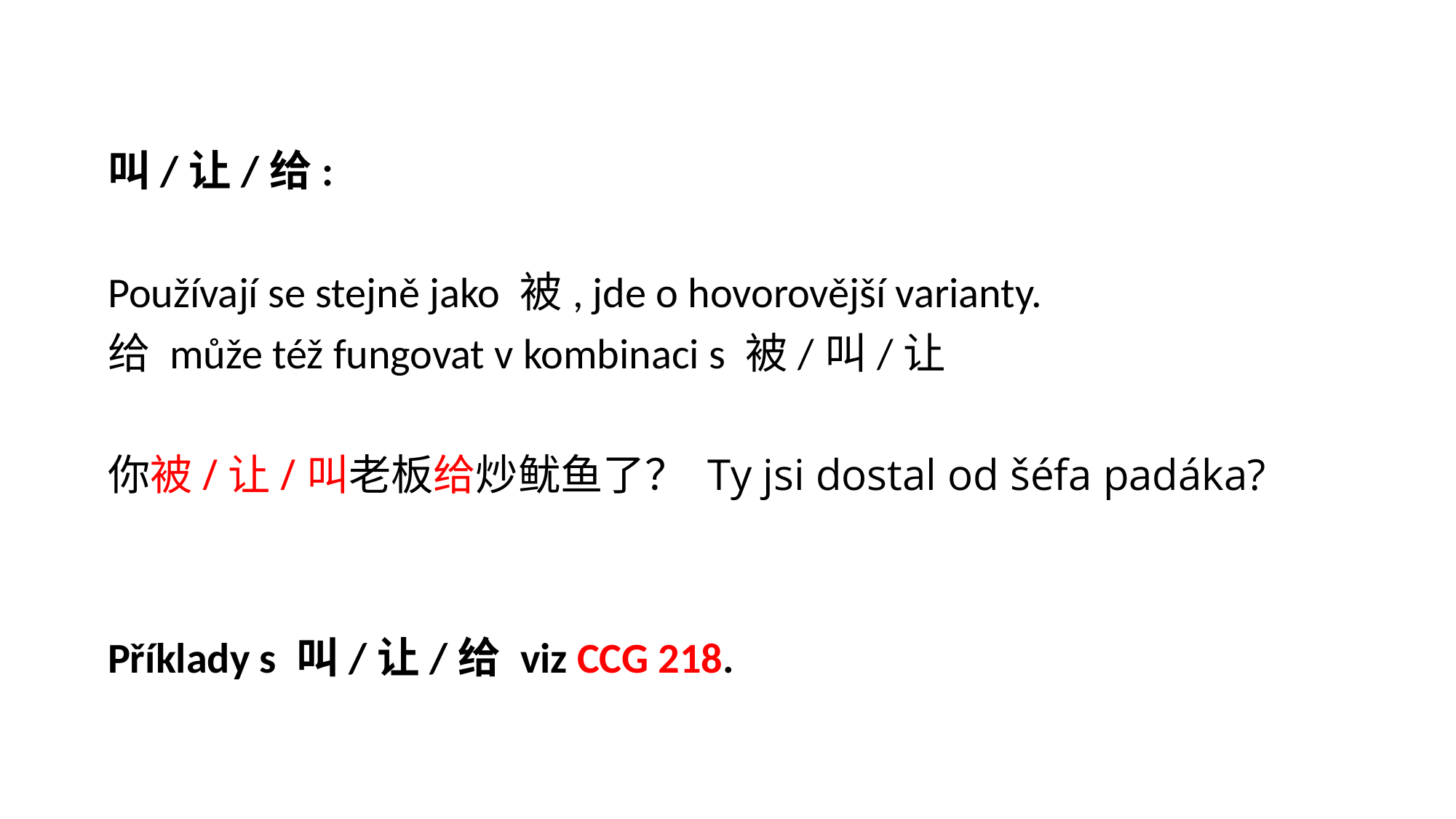

叫/让/给:

Používají se stejně jako 被, jde o hovorovější varianty.
给 může též fungovat v kombinaci s 被/叫/让

你被/让/叫老板给炒鱿鱼了？ Ty jsi dostal od šéfa padáka?

Příklady s 叫/让/给 viz CCG 218.